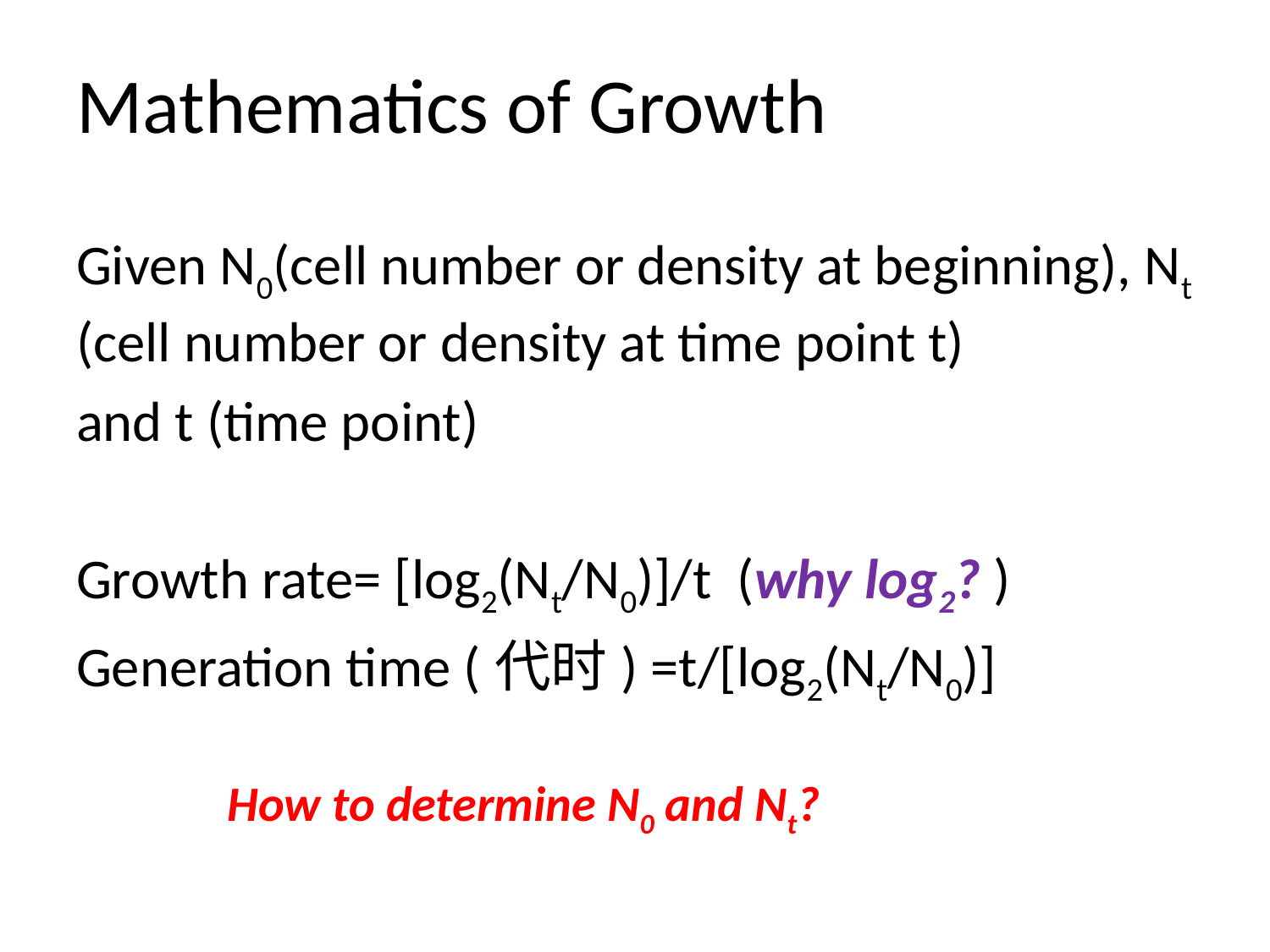

# Mathematics of Growth
Given N0(cell number or density at beginning), Nt (cell number or density at time point t)
and t (time point)

Growth rate= [log2(Nt/N0)]/t  (why log2? )
Generation time (代时) =t/[log2(Nt/N0)]
How to determine N0 and Nt?